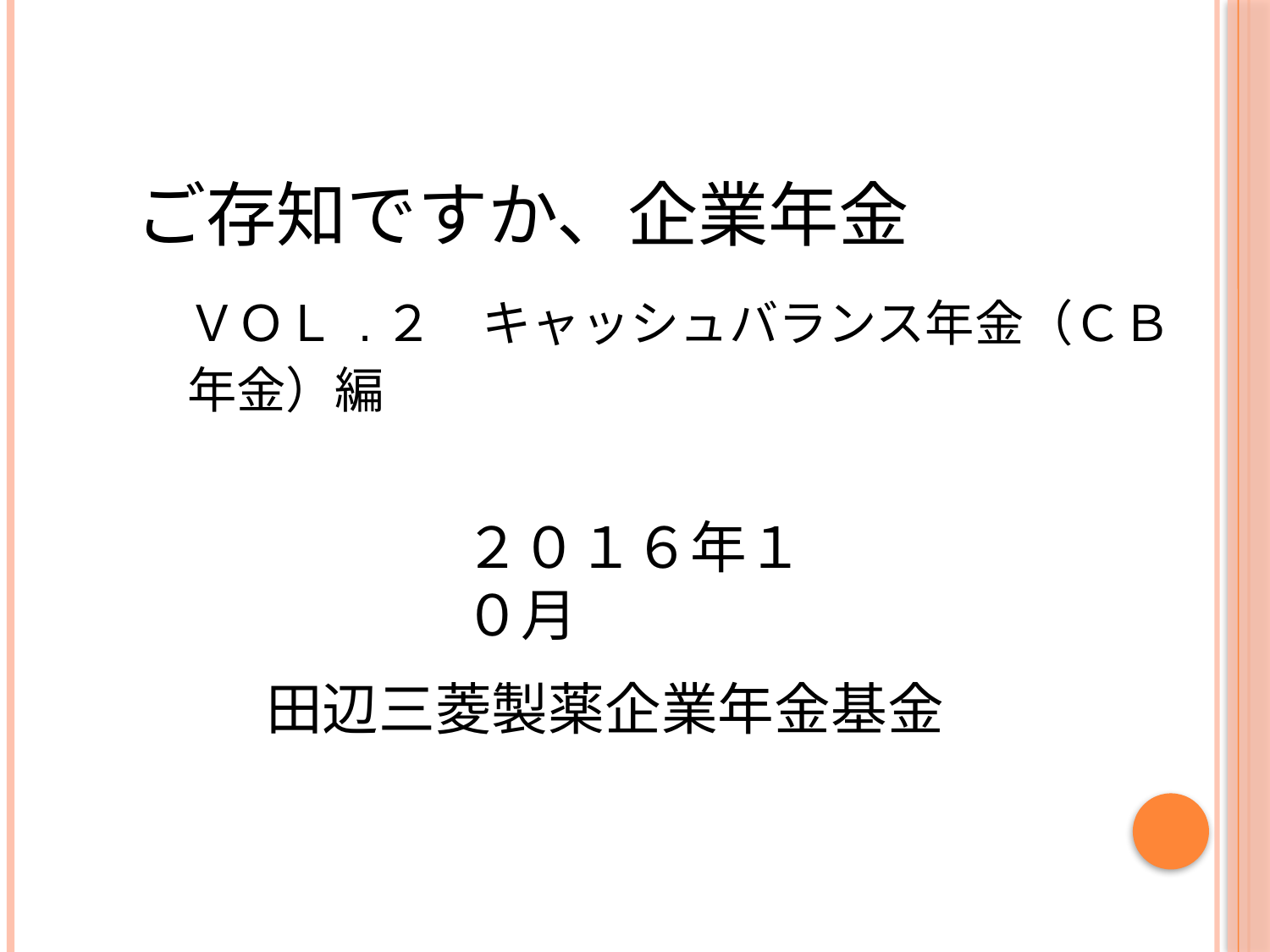

ご存知ですか、企業年金
ＶＯＬ .２　キャッシュバランス年金（ＣＢ年金）編
２０１６年１０月
田辺三菱製薬企業年金基金